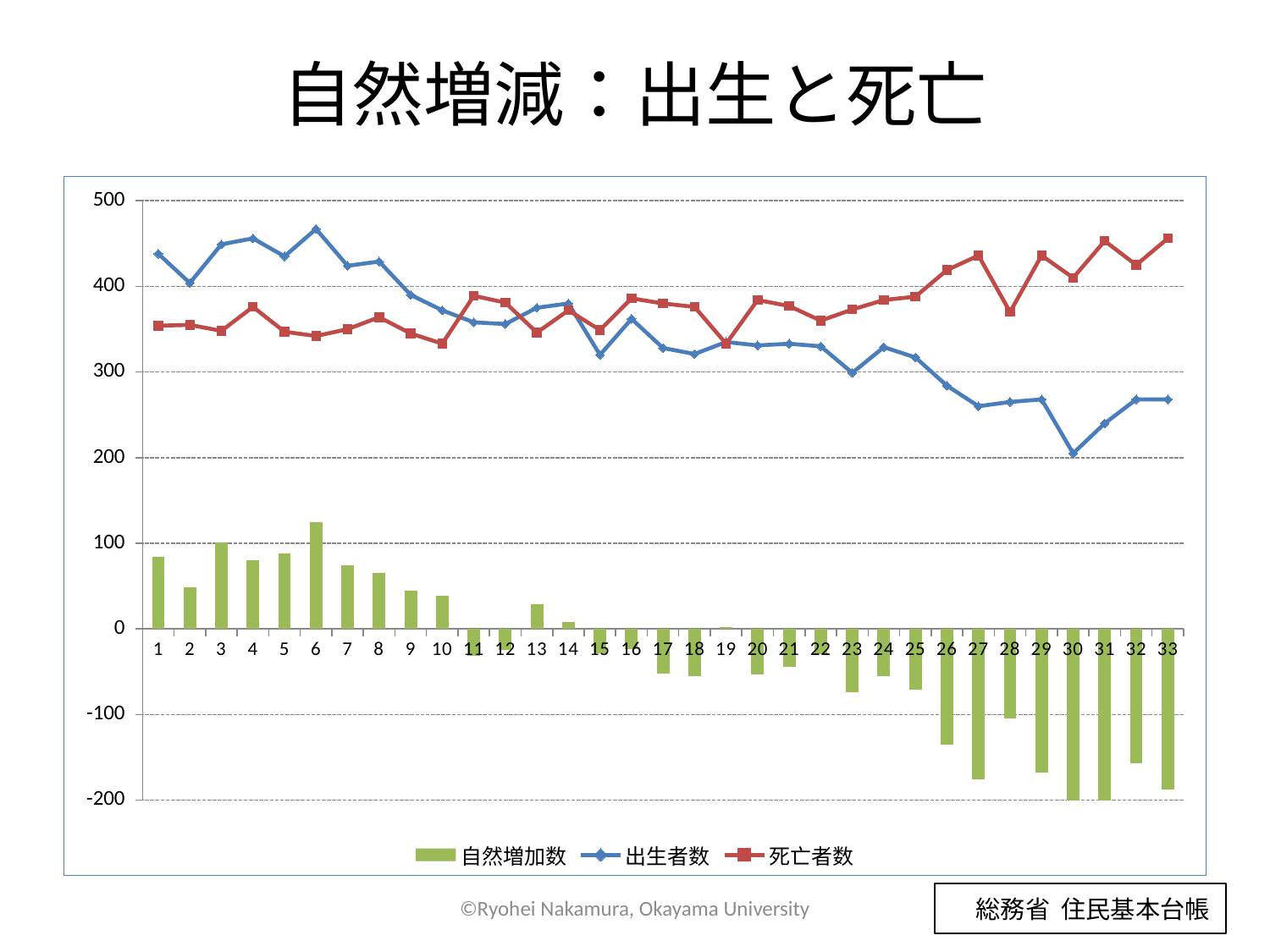

# 自然増減：出生と死亡

### Chart

| Category | 自然増加数 | 出生者数 | 死亡者数 |
|---|---|---|---|
©Ryohei Nakamura, Okayama University
　総務省  住民基本台帳